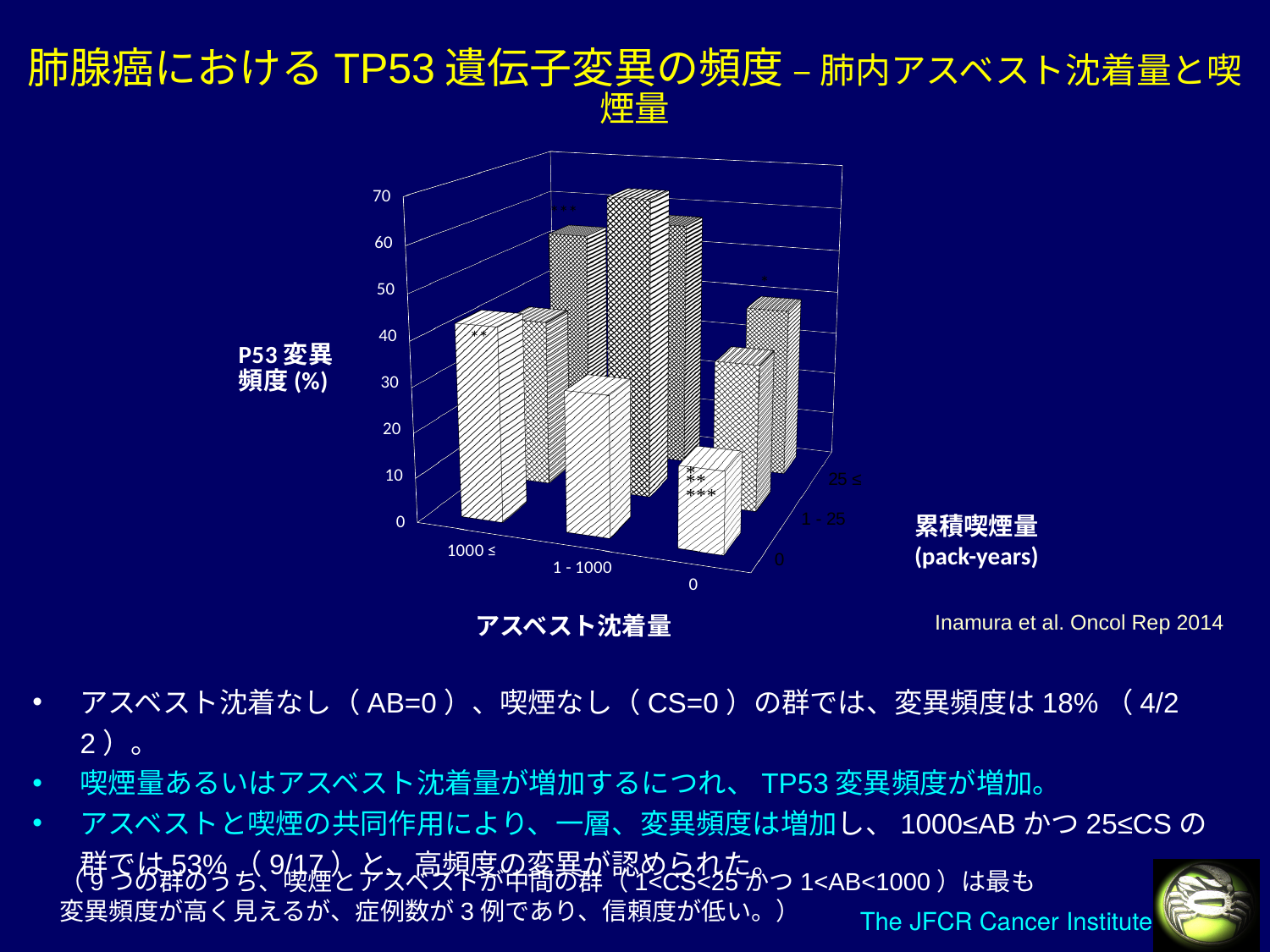

肺腺癌におけるTP53遺伝子変異の頻度 – 肺内アスベスト沈着量と喫煙量

[unsupported chart]

累積喫煙量
(pack-years)
アスベスト沈着量

Inamura et al. Oncol Rep 2014
アスベスト沈着なし（AB=0）、喫煙なし（CS=0）の群では、変異頻度は18%（4/22）。
喫煙量あるいはアスベスト沈着量が増加するにつれ、TP53変異頻度が増加。
アスベストと喫煙の共同作用により、一層、変異頻度は増加し、1000≤ABかつ25≤CSの群では53%（9/17）と、高頻度の変異が認められた。
（9つの群のうち、喫煙とアスベストが中間の群（1<CS<25かつ1<AB<1000）は最も変異頻度が高く見えるが、症例数が3例であり、信頼度が低い。）